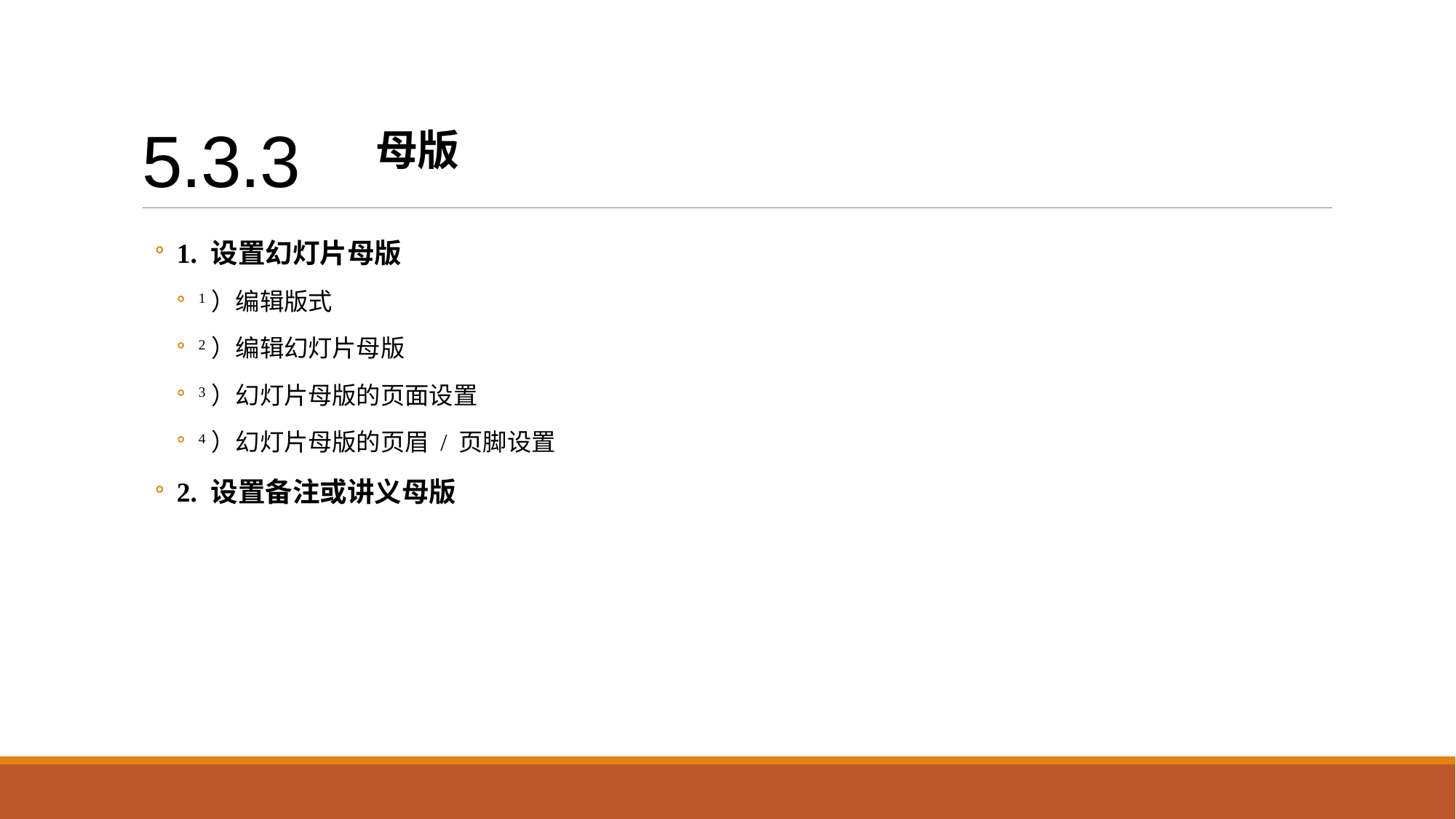

# 5.3.3   母版
1. 设置幻灯片母版
1）编辑版式
2）编辑幻灯片母版
3）幻灯片母版的页面设置
4）幻灯片母版的页眉 / 页脚设置
2. 设置备注或讲义母版